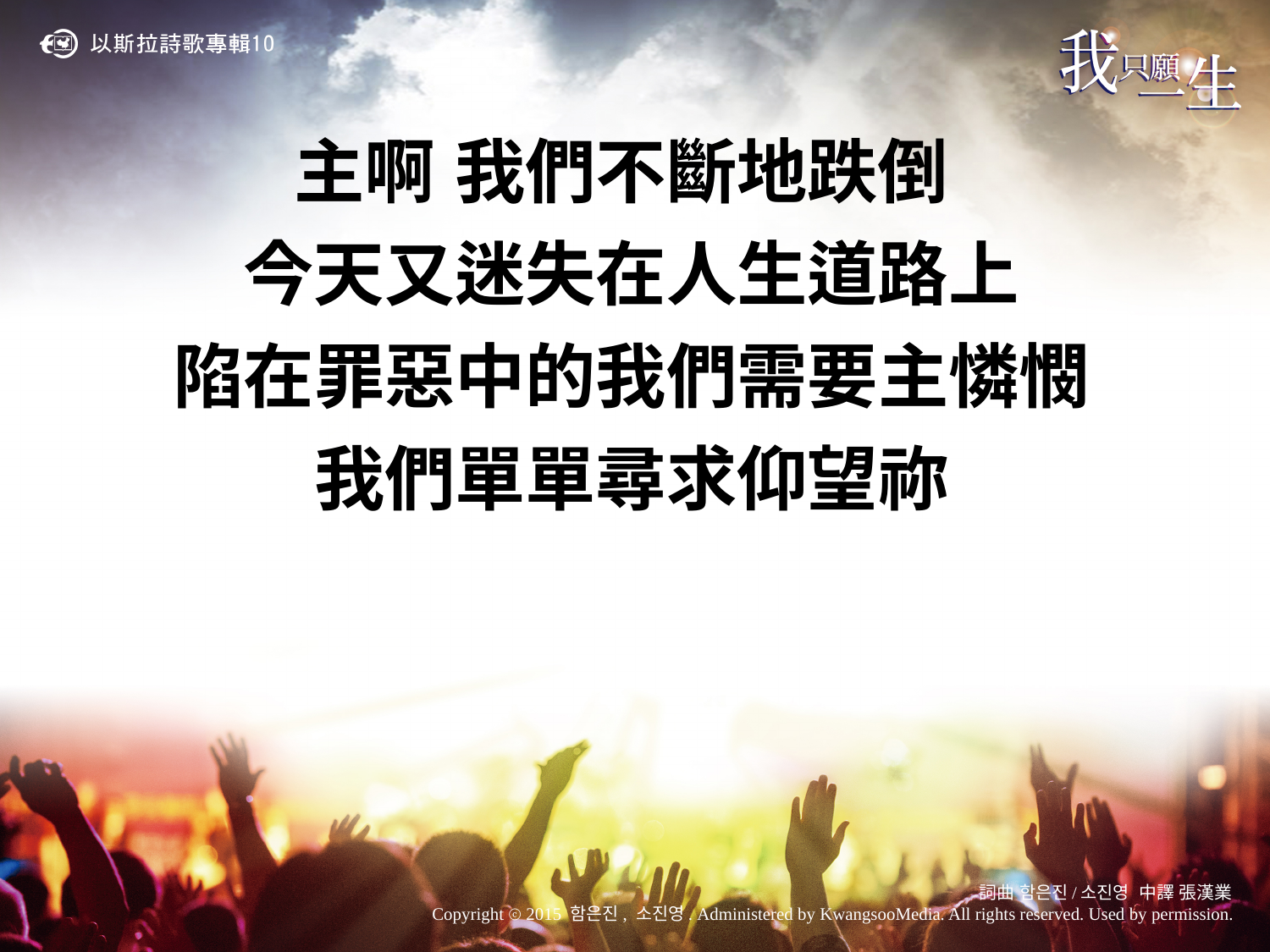

主啊 我們不斷地跌倒
今天又迷失在人生道路上
陷在罪惡中的我們需要主憐憫
我們單單尋求仰望祢
詞曲 함은진/소진영  中譯 張漢業
Copyright ⓒ 2015 함은진, 소진영. Administered by KwangsooMedia. All rights reserved. Used by permission.